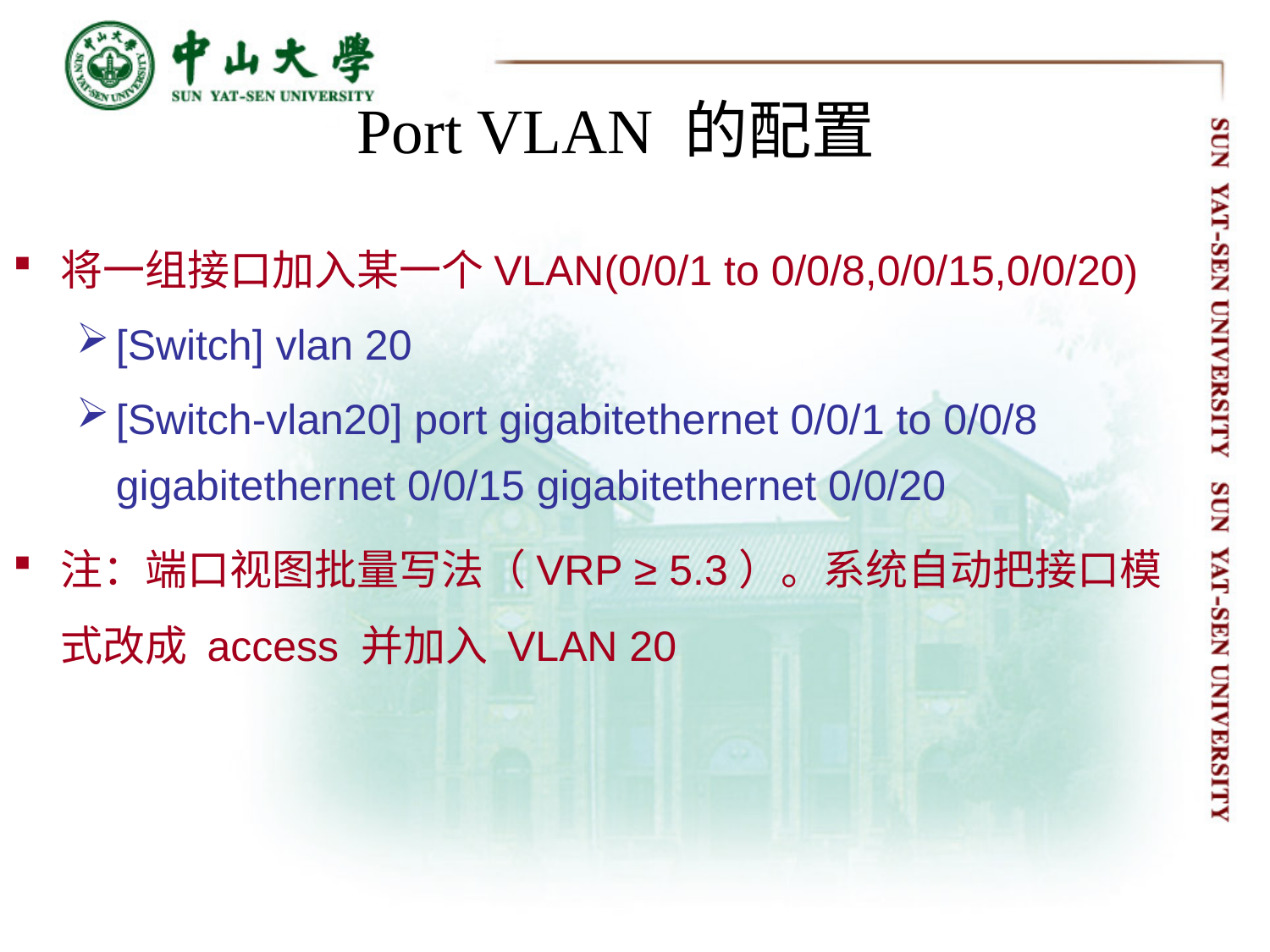

# Port VLAN 的配置
将一组接口加入某一个VLAN(0/0/1 to 0/0/8,0/0/15,0/0/20)
[Switch] vlan 20
[Switch-vlan20] port gigabitethernet 0/0/1 to 0/0/8 gigabitethernet 0/0/15 gigabitethernet 0/0/20
注：端口视图批量写法（VRP ≥ 5.3）。系统自动把接口模式改成 access 并加入 VLAN 20